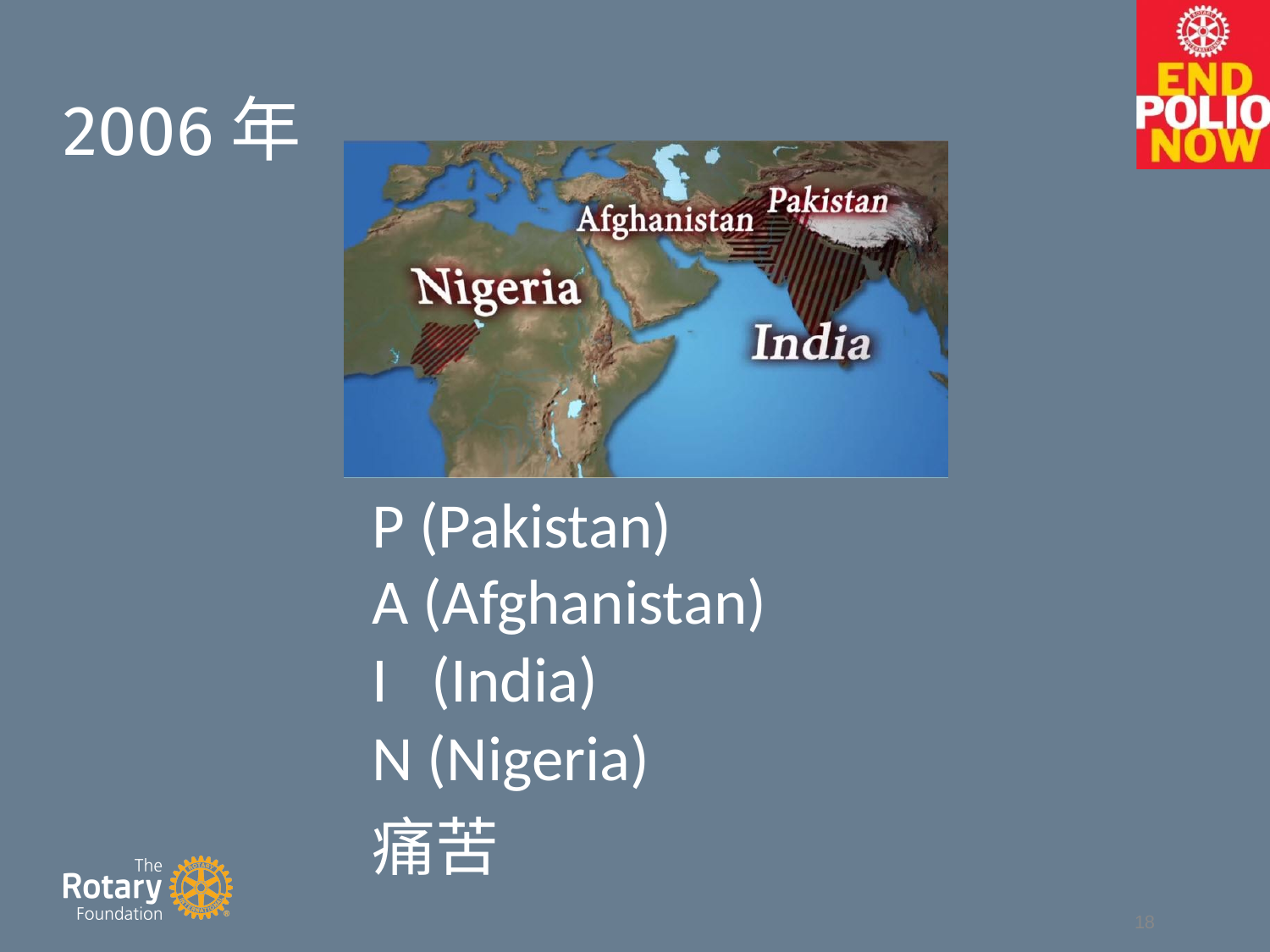

# 2006年

P (Pakistan)
A (Afghanistan)
I   (India)
N (Nigeria)
痛苦
18